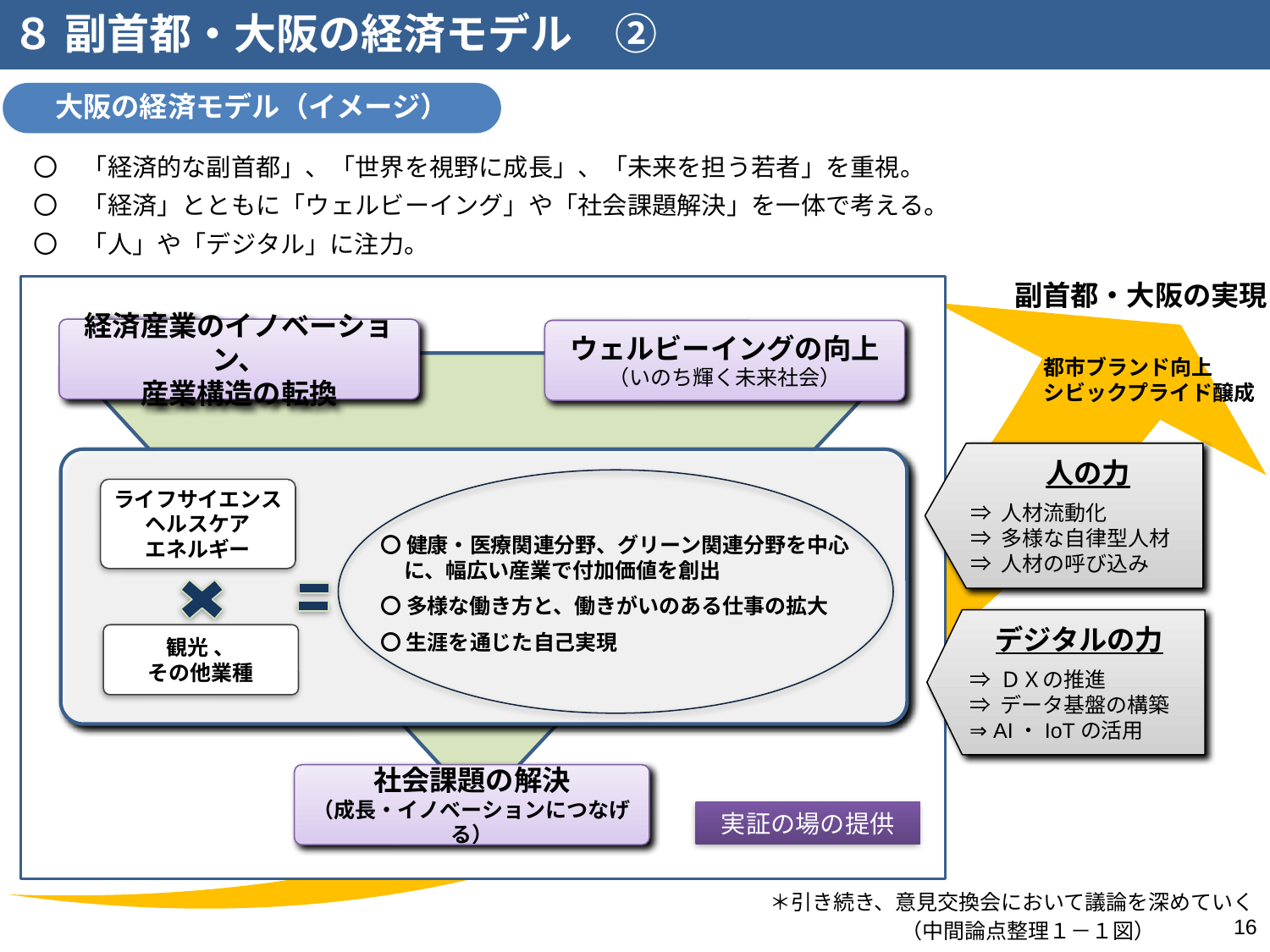

８ 副首都・大阪の経済モデル　②
大阪の経済モデル（イメージ）
〇　「経済的な副首都」、「世界を視野に成長」、「未来を担う若者」を重視。
〇　「経済」とともに「ウェルビーイング」や「社会課題解決」を一体で考える。
〇　「人」や「デジタル」に注力。

副首都・大阪の実現

経済産業のイノベーション、
産業構造の転換
ウェルビーイングの向上
（いのち輝く未来社会）
都市ブランド向上
シビックプライド醸成

　　   人の力
⇒ 人材流動化
⇒ 多様な自律型人材
⇒ 人材の呼び込み

ライフサイエンス
ヘルスケア
エネルギー
〇 健康・医療関連分野、グリーン関連分野を中心に、幅広い産業で付加価値を創出
〇 多様な働き方と、働きがいのある仕事の拡大
〇 生涯を通じた自己実現

   デジタルの力
⇒ ＤＸの推進
⇒ データ基盤の構築
⇒ AI・IoTの活用
観光 、
その他業種
社会課題の解決
（成長・イノベーションにつなげる）
実証の場の提供
＊引き続き、意見交換会において議論を深めていく
16
（中間論点整理１－１図）